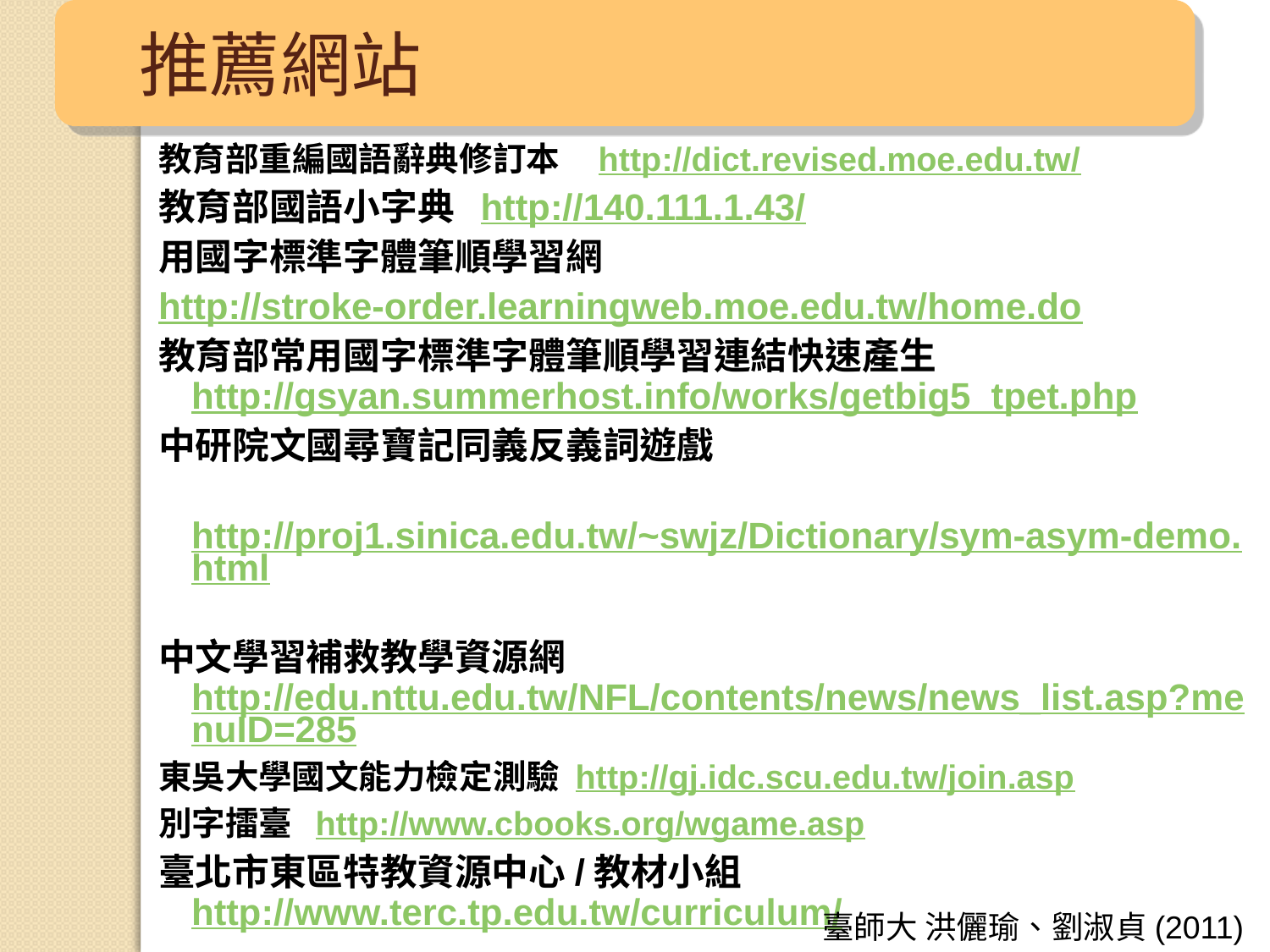

推薦網站
教育部重編國語辭典修訂本    http://dict.revised.moe.edu.tw/
教育部國語小字典  http://140.111.1.43/
用國字標準字體筆順學習網
http://stroke-order.learningweb.moe.edu.tw/home.do
教育部常用國字標準字體筆順學習連結快速產生  http://gsyan.summerhost.info/works/getbig5_tpet.php
中研院文國尋寶記同義反義詞遊戲
 http://proj1.sinica.edu.tw/~swjz/Dictionary/sym-asym-demo.html
中文學習補救教學資源網  http://edu.nttu.edu.tw/NFL/contents/news/news_list.asp?menuID=285
東吳大學國文能力檢定測驗 http://gj.idc.scu.edu.tw/join.asp
別字擂臺  http://www.cbooks.org/wgame.asp
臺北市東區特教資源中心/教材小組 http://www.terc.tp.edu.tw/curriculum/
臺師大 洪儷瑜、劉淑貞(2011)